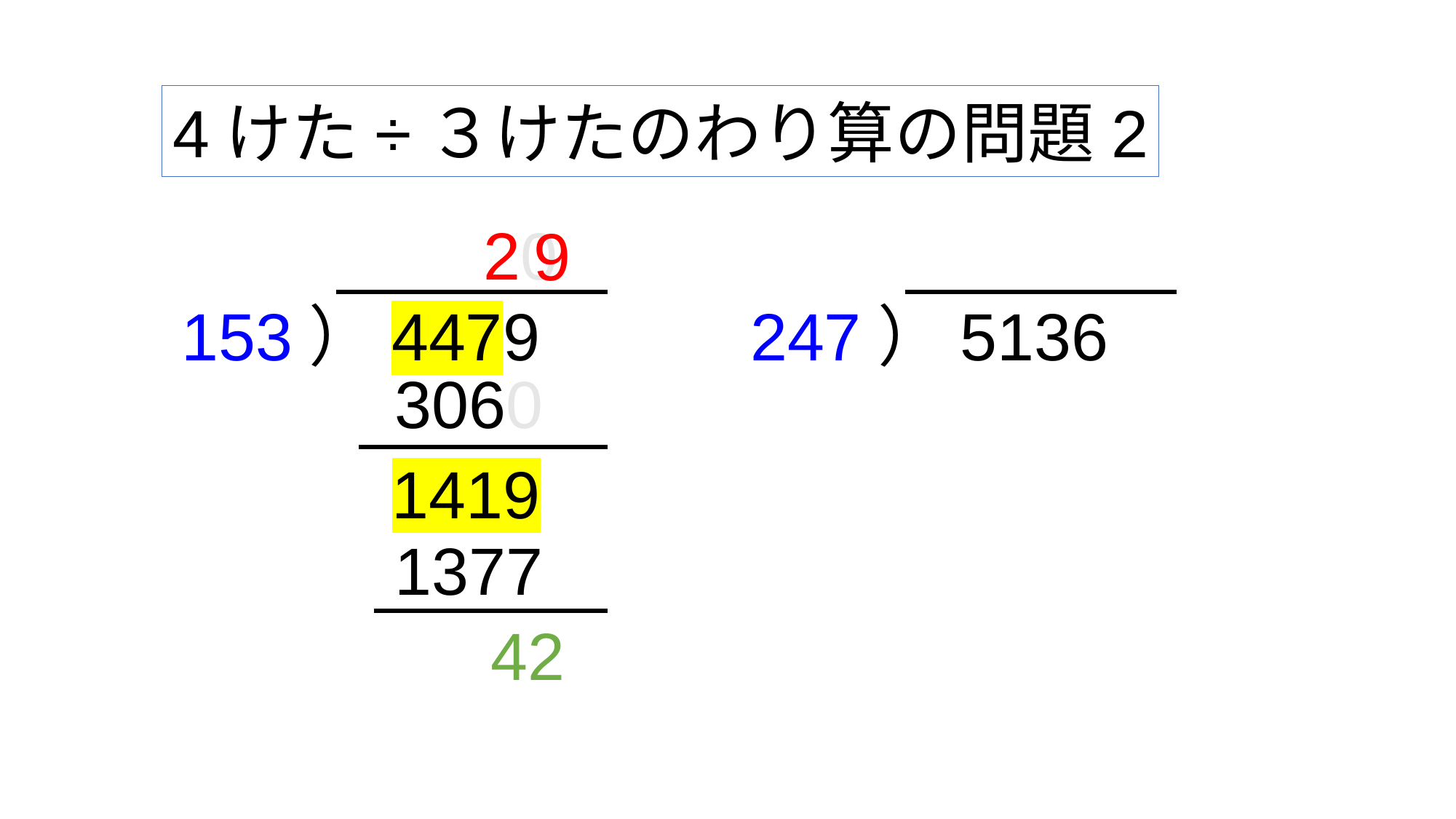

4けた÷３けたのわり算の問題2
20
9
153）4479
247）5136
3060
1419
1377
42